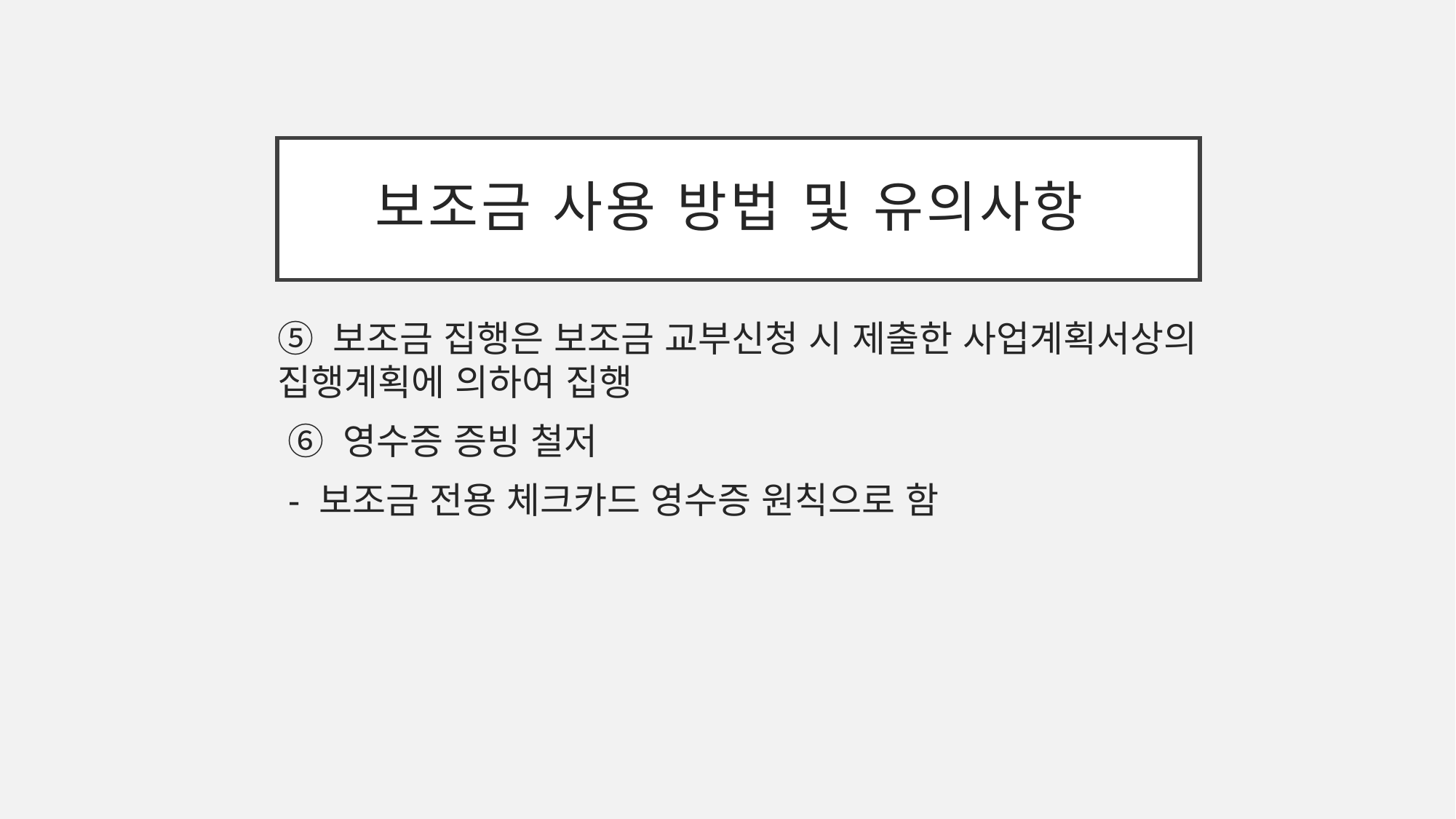

# 보조금 사용 방법 및 유의사항
⑤ 보조금 집행은 보조금 교부신청 시 제출한 사업계획서상의 집행계획에 의하여 집행
 ⑥ 영수증 증빙 철저
 - 보조금 전용 체크카드 영수증 원칙으로 함